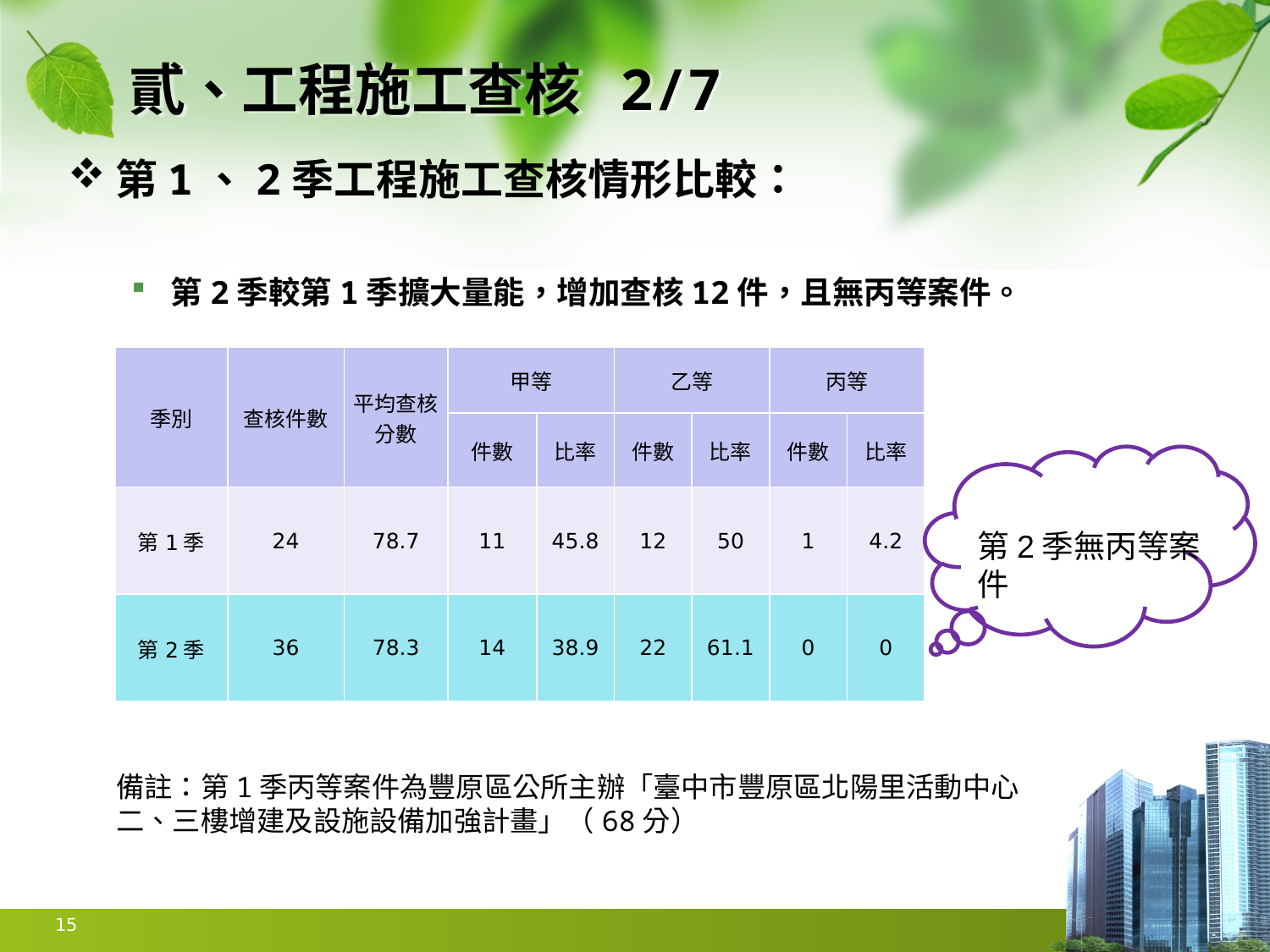

# 貳、工程施工查核  2/7
第1、2季工程施工查核情形比較：

第2季較第1季擴大量能，增加查核12件，且無丙等案件。

| 季別 | 查核件數 | 平均查核 分數 | 甲等 |  | 乙等 |  | 丙等 |  |
| --- | --- | --- | --- | --- | --- | --- | --- | --- |
|  |  |  | 件數 | 比率 | 件數 | 比率 | 件數 | 比率 |
| 第1季 | 24 | 78.7 | 11 | 45.8 | 12 | 50 | 1 | 4.2 |
| 第2季 | 36 | 78.3 | 14 | 38.9 | 22 | 61.1 | 0 | 0 |

第2季無丙等案件
備註：第1季丙等案件為豐原區公所主辦「臺中市豐原區北陽里活動中心二、三樓增建及設施設備加強計畫」（68分）
15